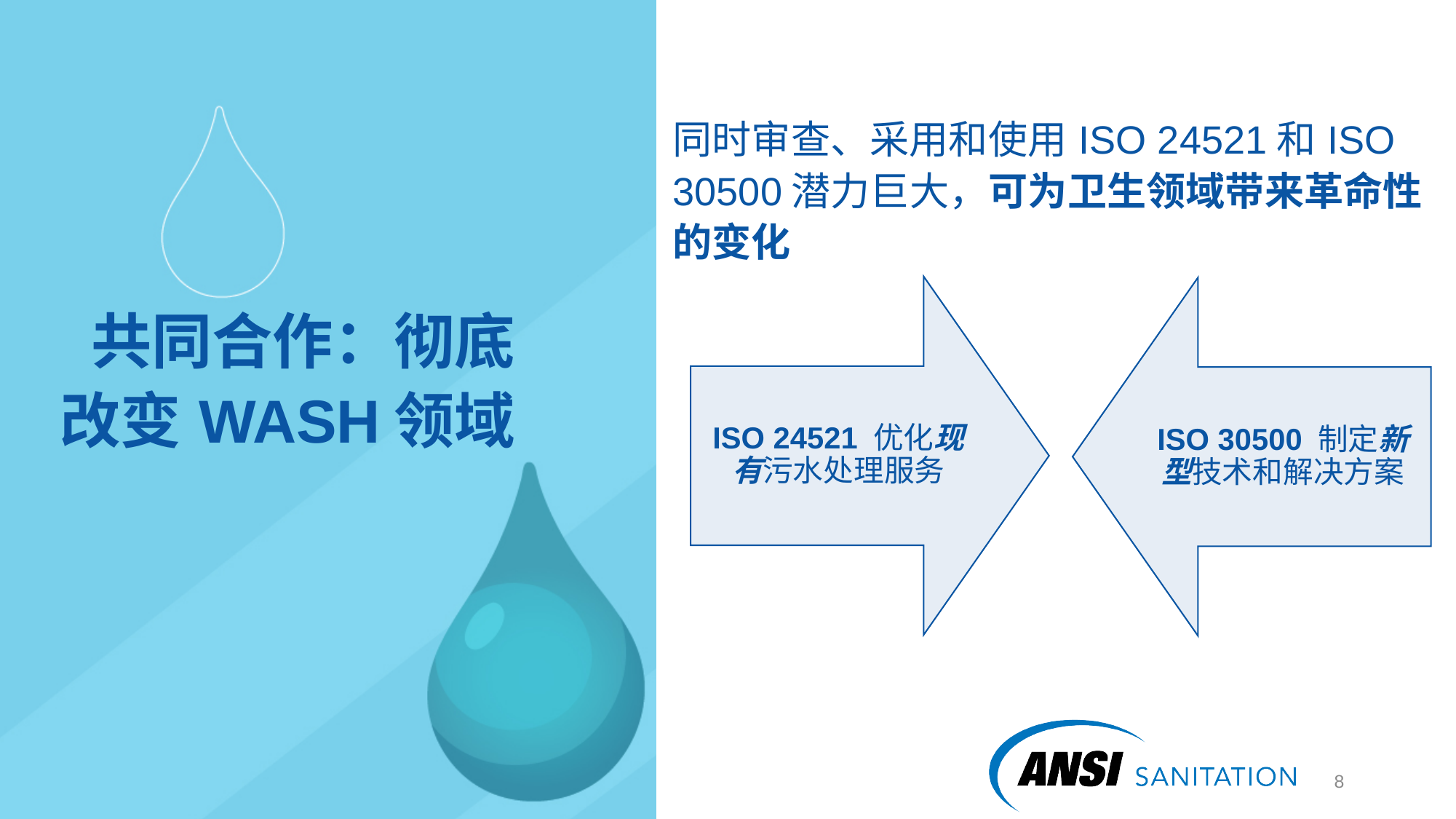

同时审查、采用和使用ISO 24521和ISO 30500潜力巨大，可为卫生领域带来革命性的变化
ISO 24521 优化现有污水处理服务
ISO 30500 制定新型技术和解决方案
# 共同合作：彻底改变WASH领域
8